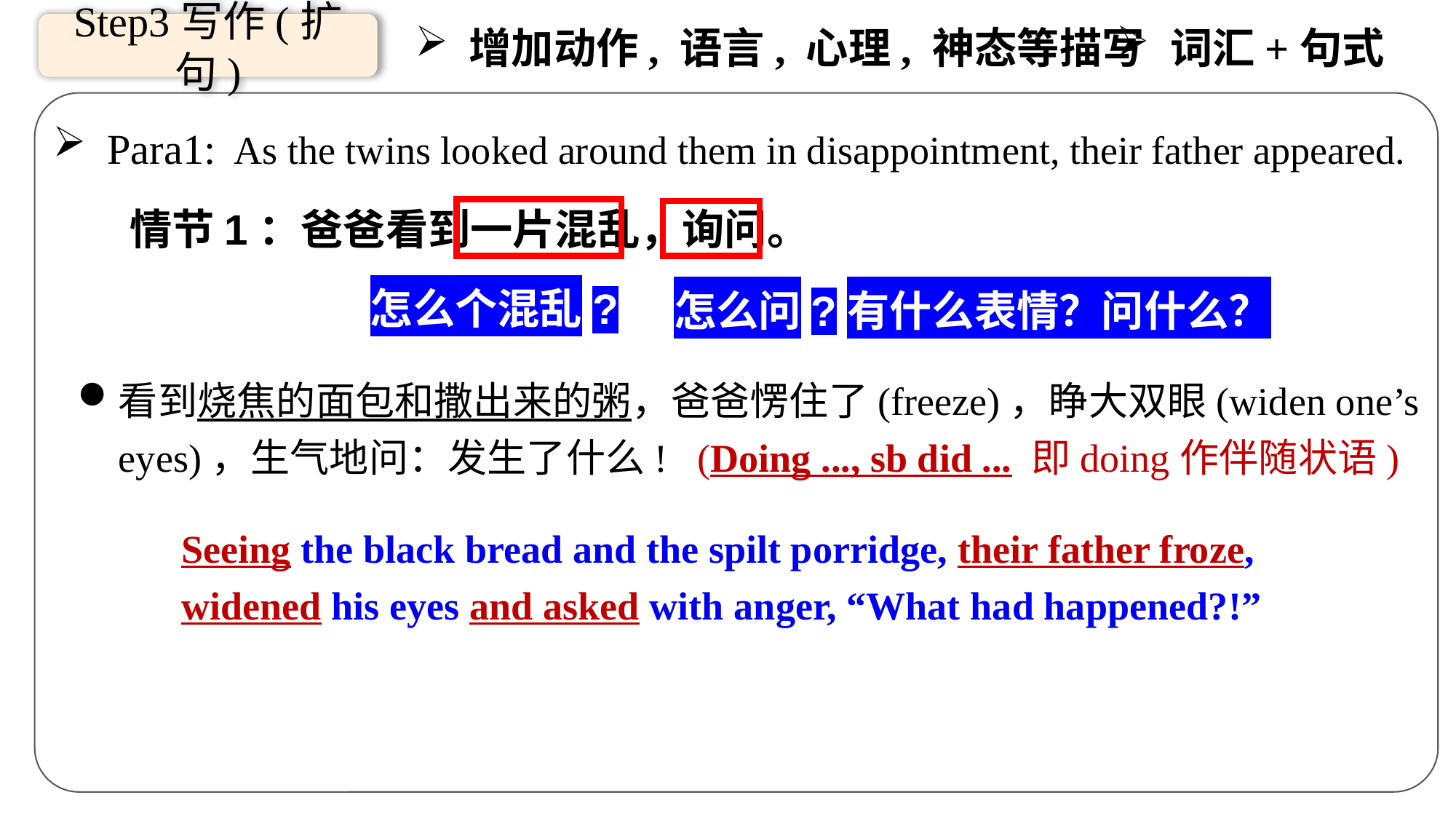

Step3写作(扩句)
 增加动作, 语言, 心理, 神态等描写
 词汇+句式

Para1:  As the twins looked around them in disappointment, their father appeared.
情节1：爸爸看到一片混乱，询问。

怎么个混乱?
怎么问?有什么表情？问什么？
看到烧焦的面包和撒出来的粥，爸爸愣住了(freeze)，睁大双眼(widen one’s eyes)，生气地问：发生了什么!   (Doing ..., sb did ... 即doing作伴随状语)
Seeing the black bread and the spilt porridge, their father froze, widened his eyes and asked with anger, “What had happened?!”